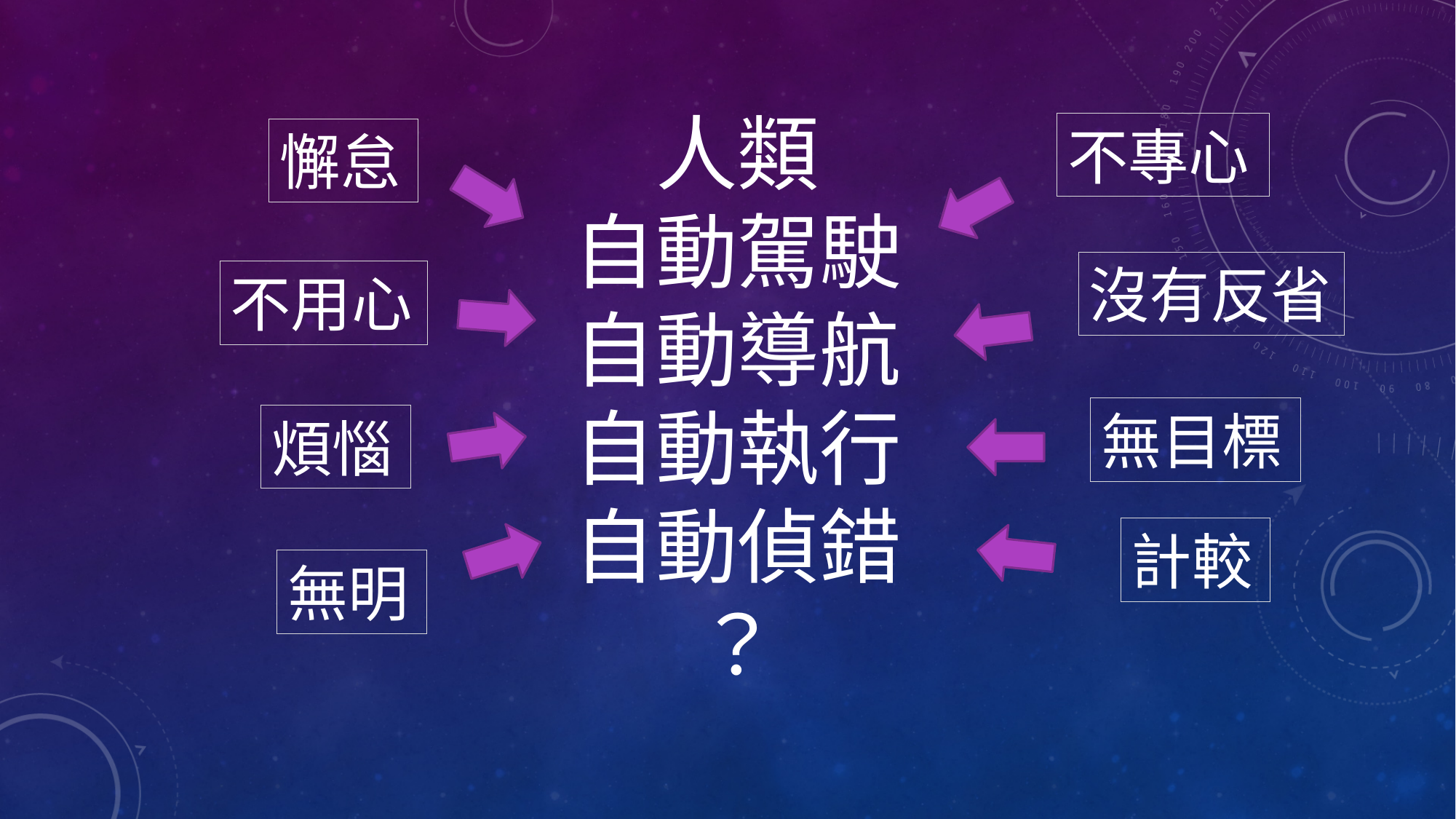

人類
自動駕駛
自動導航
自動執行
自動偵錯
？
不專心
懈怠

沒有反省
不用心

無目標
煩惱

計較

無明